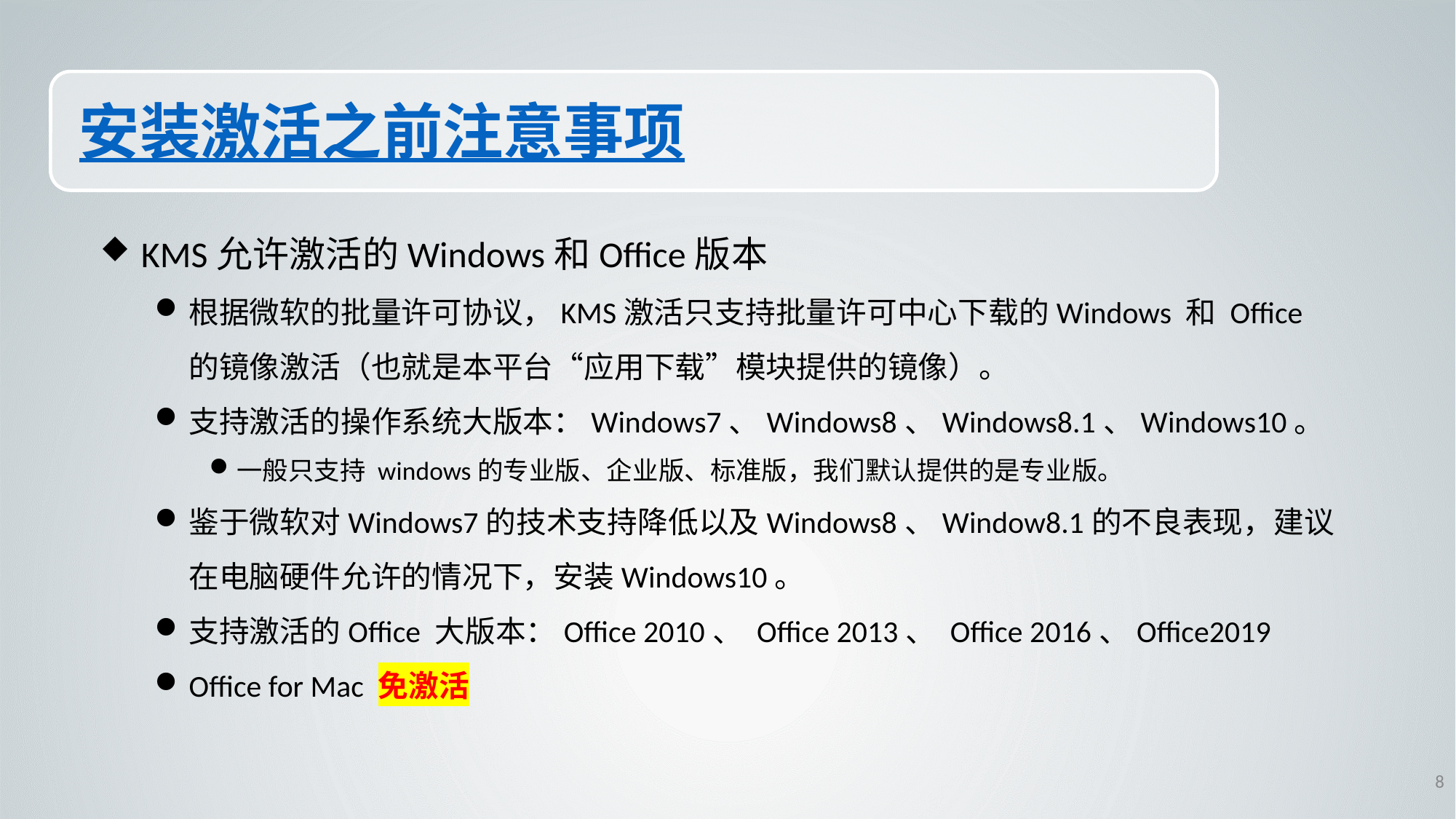

# 安装激活之前注意事项
 KMS允许激活的Windows和Office版本
根据微软的批量许可协议，KMS激活只支持批量许可中心下载的Windows 和 Office 的镜像激活（也就是本平台“应用下载”模块提供的镜像）。
支持激活的操作系统大版本：Windows7、Windows8、Windows8.1、Windows10。
一般只支持 windows的专业版、企业版、标准版，我们默认提供的是专业版。
鉴于微软对Windows7的技术支持降低以及Windows8、Window8.1的不良表现，建议在电脑硬件允许的情况下，安装Windows10。
支持激活的Office 大版本：Office 2010、 Office 2013、 Office 2016、Office2019
Office for Mac 免激活
8